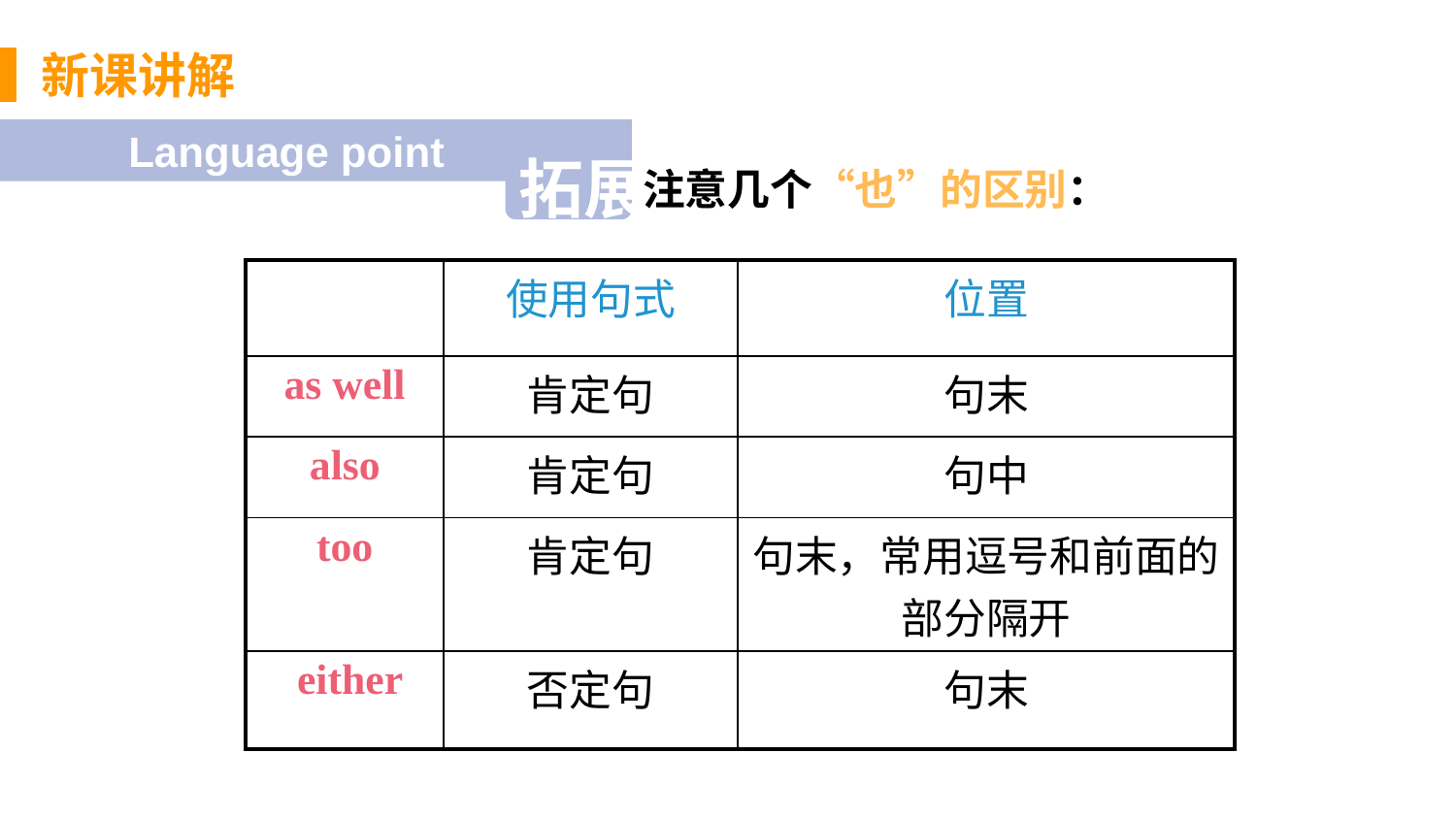

新课讲解

          Language point
拓展
注意几个“也”的区别：
|  | 使用句式 | 位置 |
| --- | --- | --- |
| as well | 肯定句 | 句末 |
| also | 肯定句 | 句中 |
| too | 肯定句 | 句末，常用逗号和前面的部分隔开 |
| either | 否定句 | 句末 |